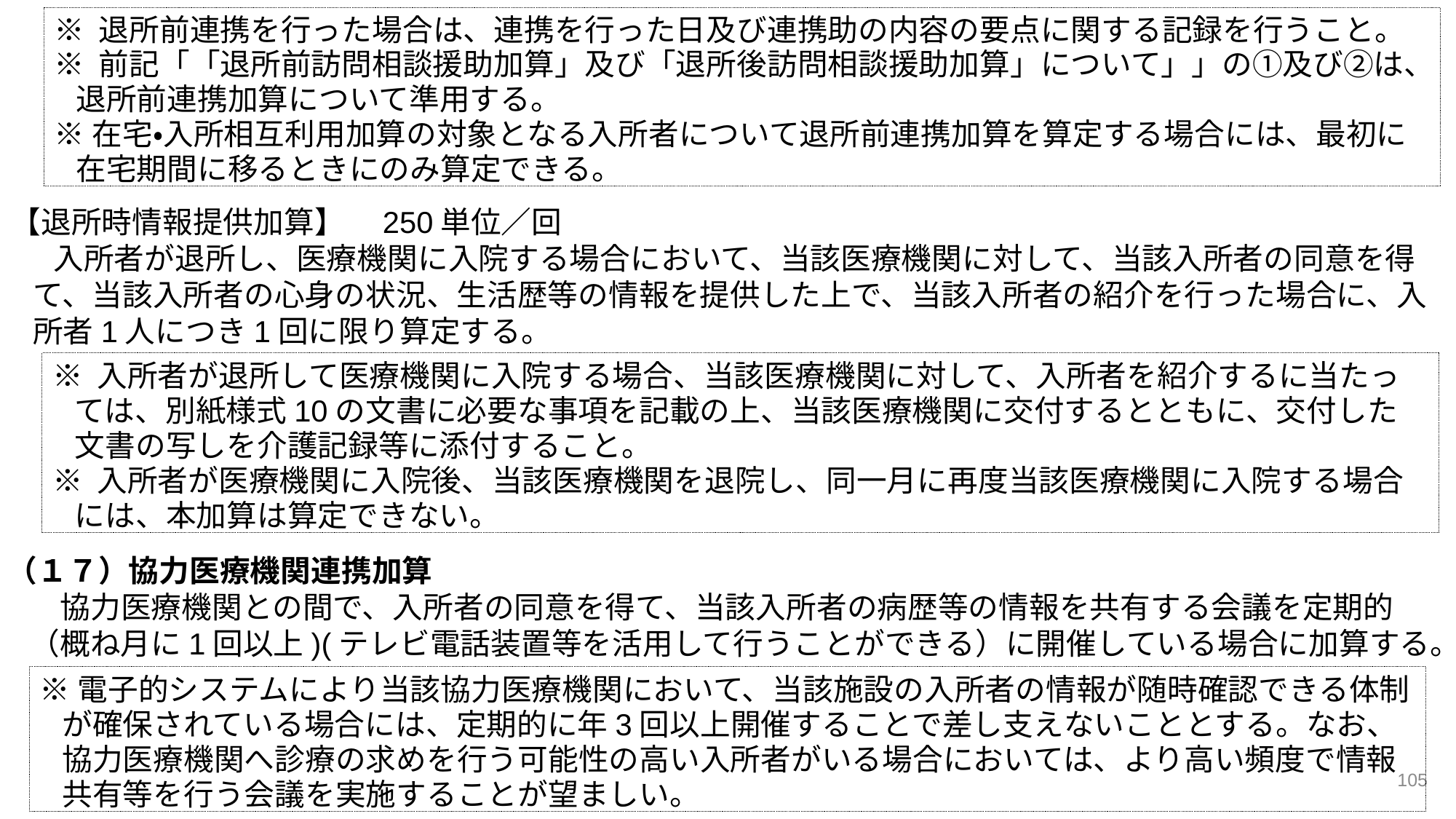

※ 退所前連携を行った場合は、連携を行った日及び連携助の内容の要点に関する記録を行うこと。
※ 前記「「退所前訪問相談援助加算」及び「退所後訪問相談援助加算」について」」の①及び②は、退所前連携加算について準用する。
※在宅・入所相互利用加算の対象となる入所者について退所前連携加算を算定する場合には、最初に在宅期間に移るときにのみ算定できる。
【退所時情報提供加算】　250単位／回
入所者が退所し、医療機関に入院する場合において、当該医療機関に対して、当該入所者の同意を得て、当該入所者の心身の状況、生活歴等の情報を提供した上で、当該入所者の紹介を行った場合に、入所者1人につき1回に限り算定する。
※ 入所者が退所して医療機関に入院する場合、当該医療機関に対して、入所者を紹介するに当たっては、別紙様式10の文書に必要な事項を記載の上、当該医療機関に交付するとともに、交付した文書の写しを介護記録等に添付すること。
※ 入所者が医療機関に入院後、当該医療機関を退院し、同一月に再度当該医療機関に入院する場合には、本加算は算定できない。
（１７）協力医療機関連携加算
協力医療機関との間で、入所者の同意を得て、当該入所者の病歴等の情報を共有する会議を定期的（概ね月に1回以上)(テレビ電話装置等を活用して行うことができる）に開催している場合に加算する。
※電子的システムにより当該協力医療機関において、当該施設の入所者の情報が随時確認できる体制が確保されている場合には、定期的に年3回以上開催することで差し支えないこととする。なお、協力医療機関へ診療の求めを行う可能性の高い入所者がいる場合においては、より高い頻度で情報共有等を行う会議を実施することが望ましい。
105